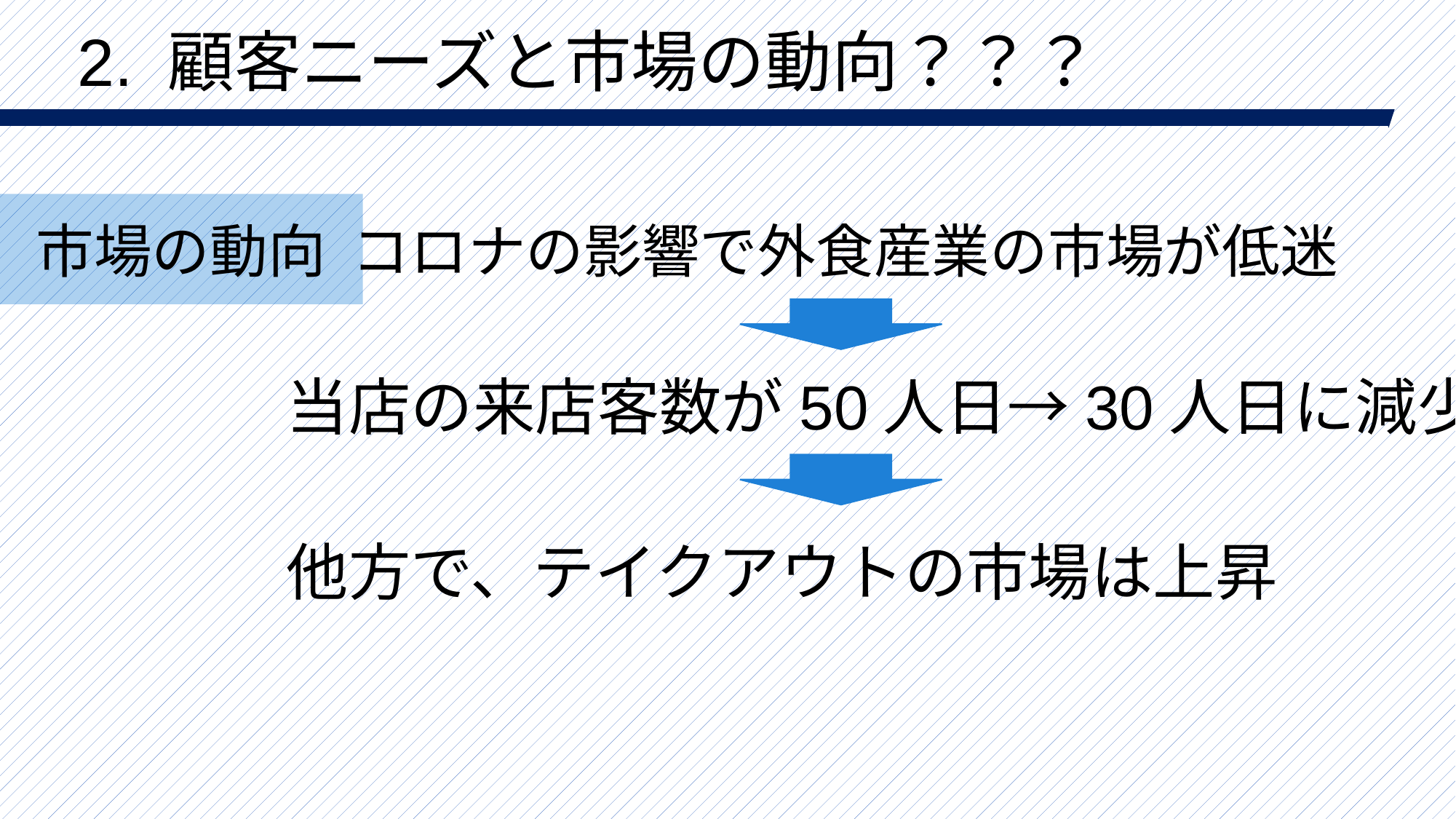

# 2. 顧客ニーズと市場の動向？？？

 市場の動向  コロナの影響で外食産業の市場が低迷

当店の来店客数が50人日→30人日に減少

他方で、テイクアウトの市場は上昇